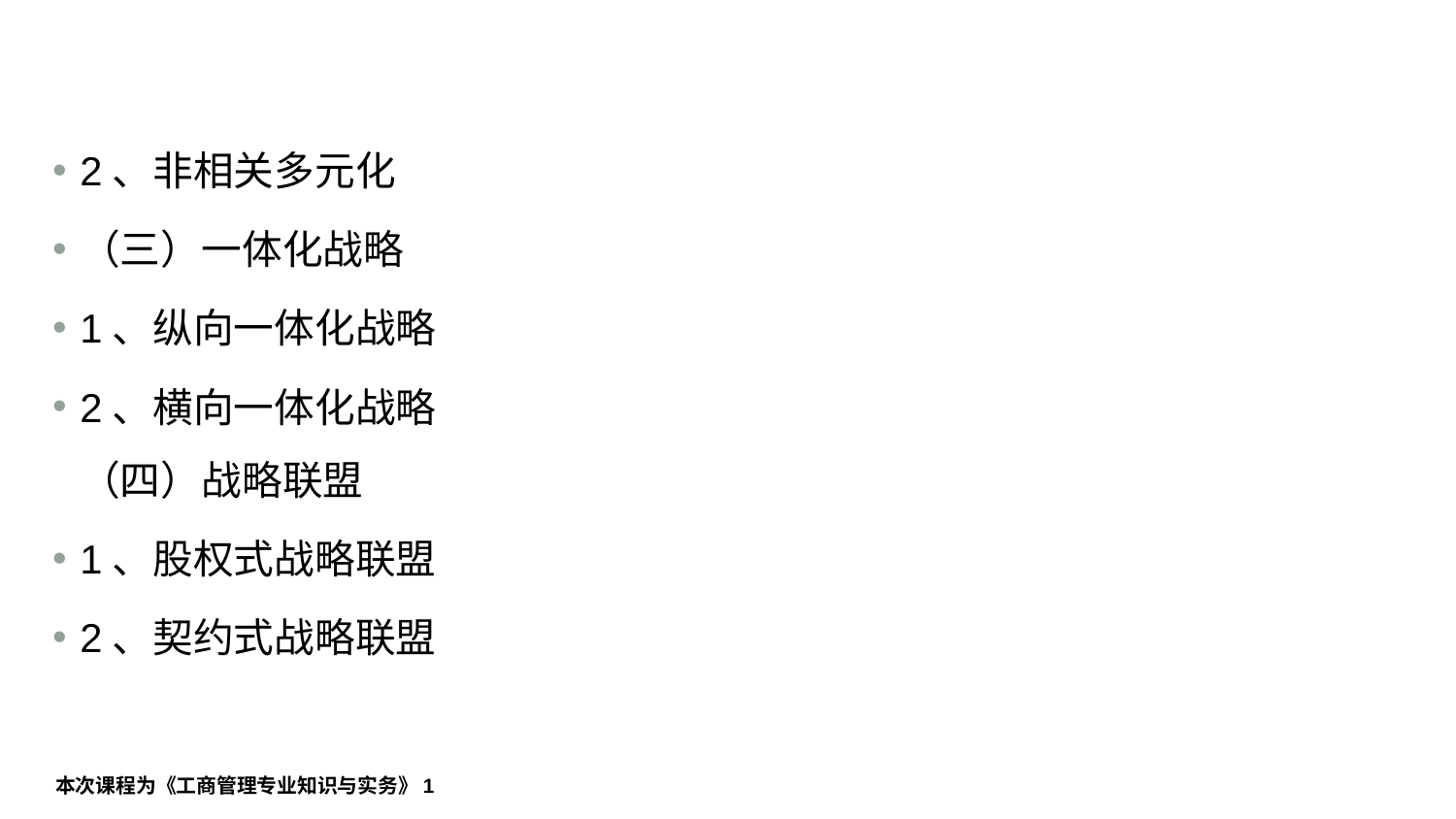

#
2、非相关多元化
（三）一体化战略
1、纵向一体化战略
2、横向一体化战略
（四）战略联盟
1、股权式战略联盟
2、契约式战略联盟